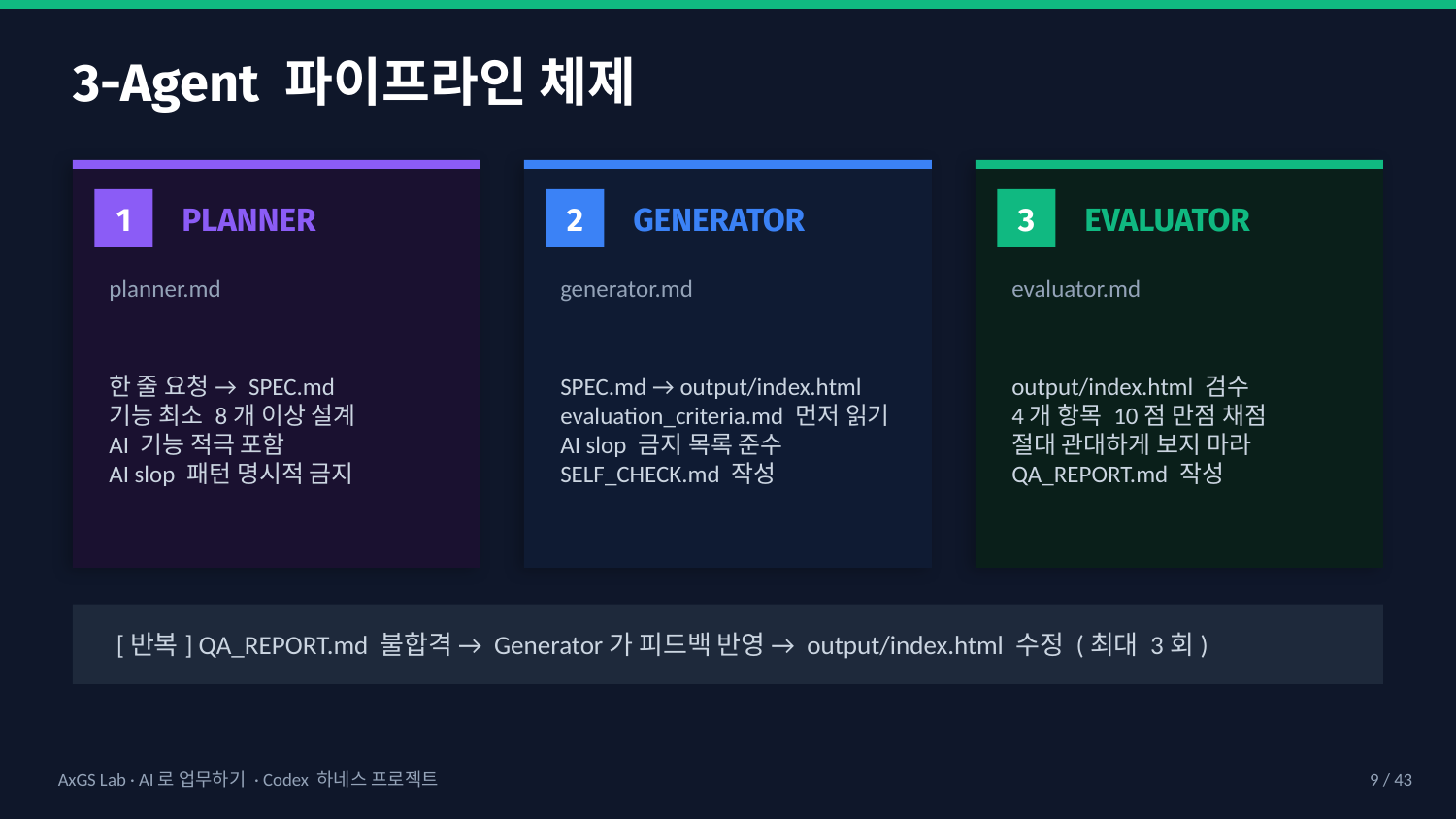

3-Agent 파이프라인 체제

1
PLANNER

2
GENERATOR

3
EVALUATOR
planner.md
generator.md
evaluator.md
한 줄 요청 → SPEC.md
기능 최소 8개 이상 설계
AI 기능 적극 포함
AI slop 패턴 명시적 금지
SPEC.md → output/index.html
evaluation_criteria.md 먼저 읽기
AI slop 금지 목록 준수
SELF_CHECK.md 작성
output/index.html 검수
4개 항목 10점 만점 채점
절대 관대하게 보지 마라
QA_REPORT.md 작성

[반복] QA_REPORT.md 불합격 → Generator가 피드백 반영 → output/index.html 수정 (최대 3회)
AxGS Lab · AI로 업무하기 · Codex 하네스 프로젝트
9 / 43